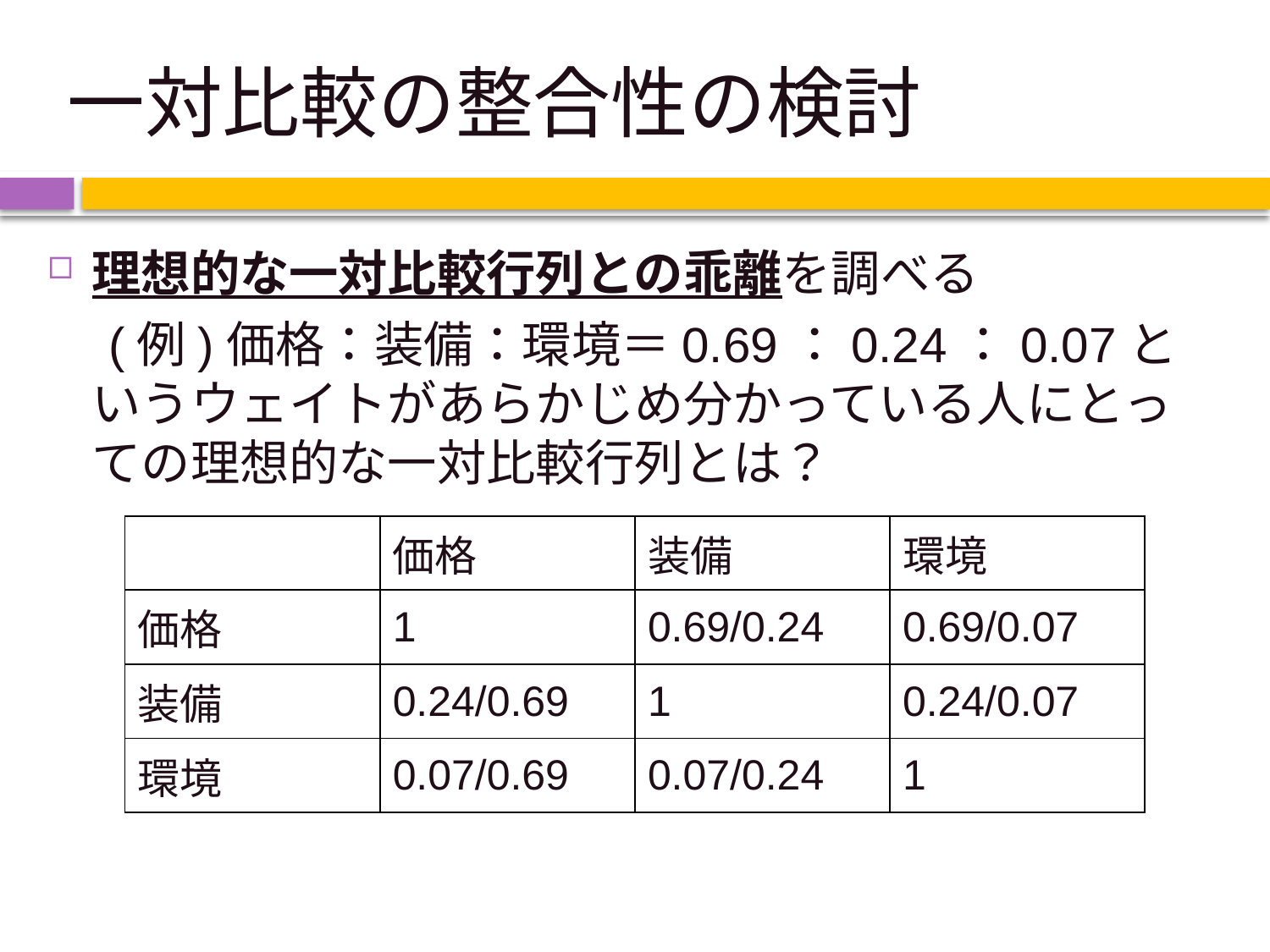

# 一対比較の整合性の検討
理想的な一対比較行列との乖離を調べる
　(例)価格：装備：環境＝0.69：0.24：0.07というウェイトがあらかじめ分かっている人にとっての理想的な一対比較行列とは？
|  | 価格 | 装備 | 環境 |
| --- | --- | --- | --- |
| 価格 | 1 | 0.69/0.24 | 0.69/0.07 |
| 装備 | 0.24/0.69 | 1 | 0.24/0.07 |
| 環境 | 0.07/0.69 | 0.07/0.24 | 1 |